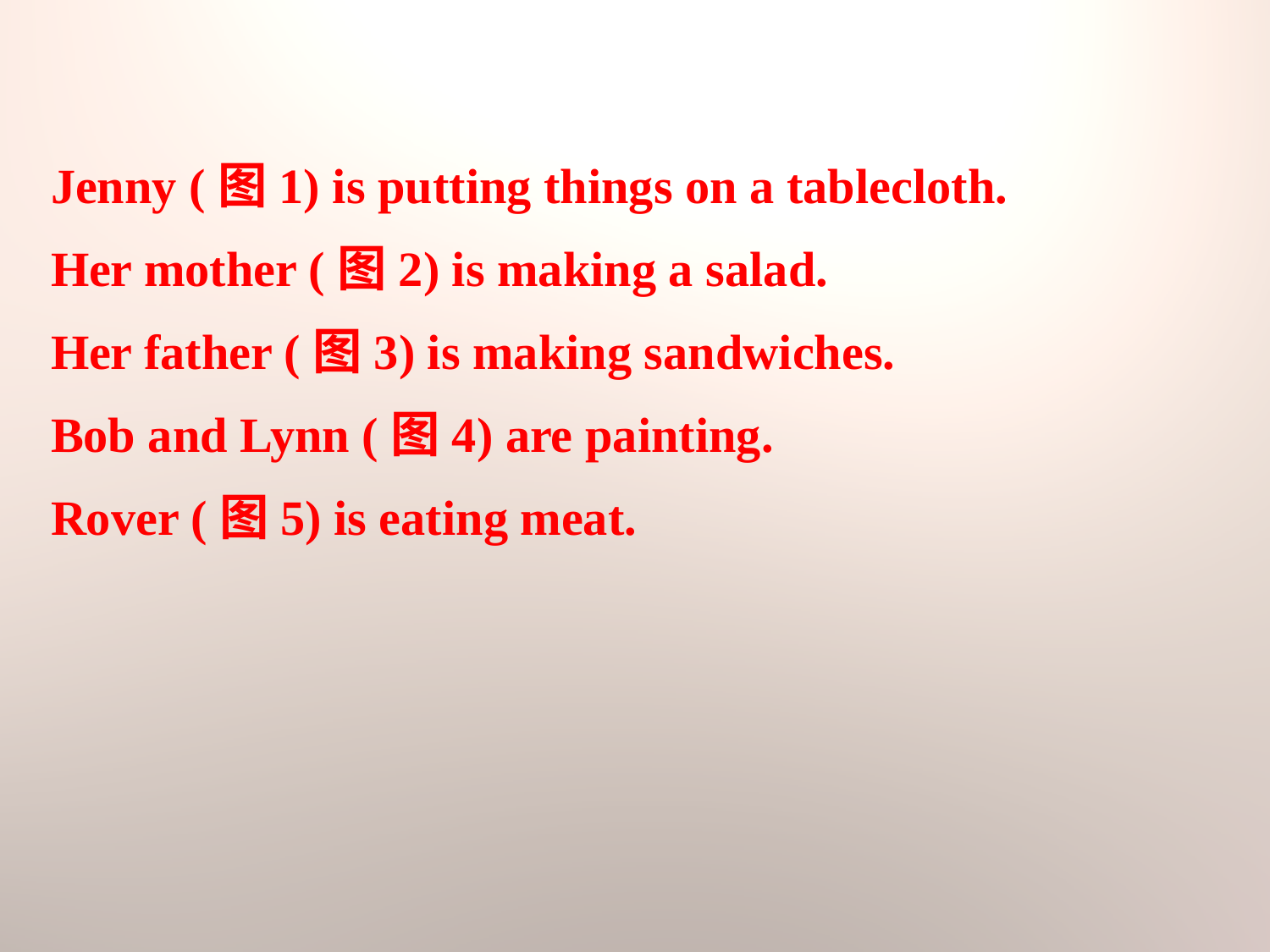

Jenny (图1) is putting things on a tablecloth.
Her mother (图2) is making a salad.
Her father (图3) is making sandwiches.
Bob and Lynn (图4) are painting.
Rover (图5) is eating meat.